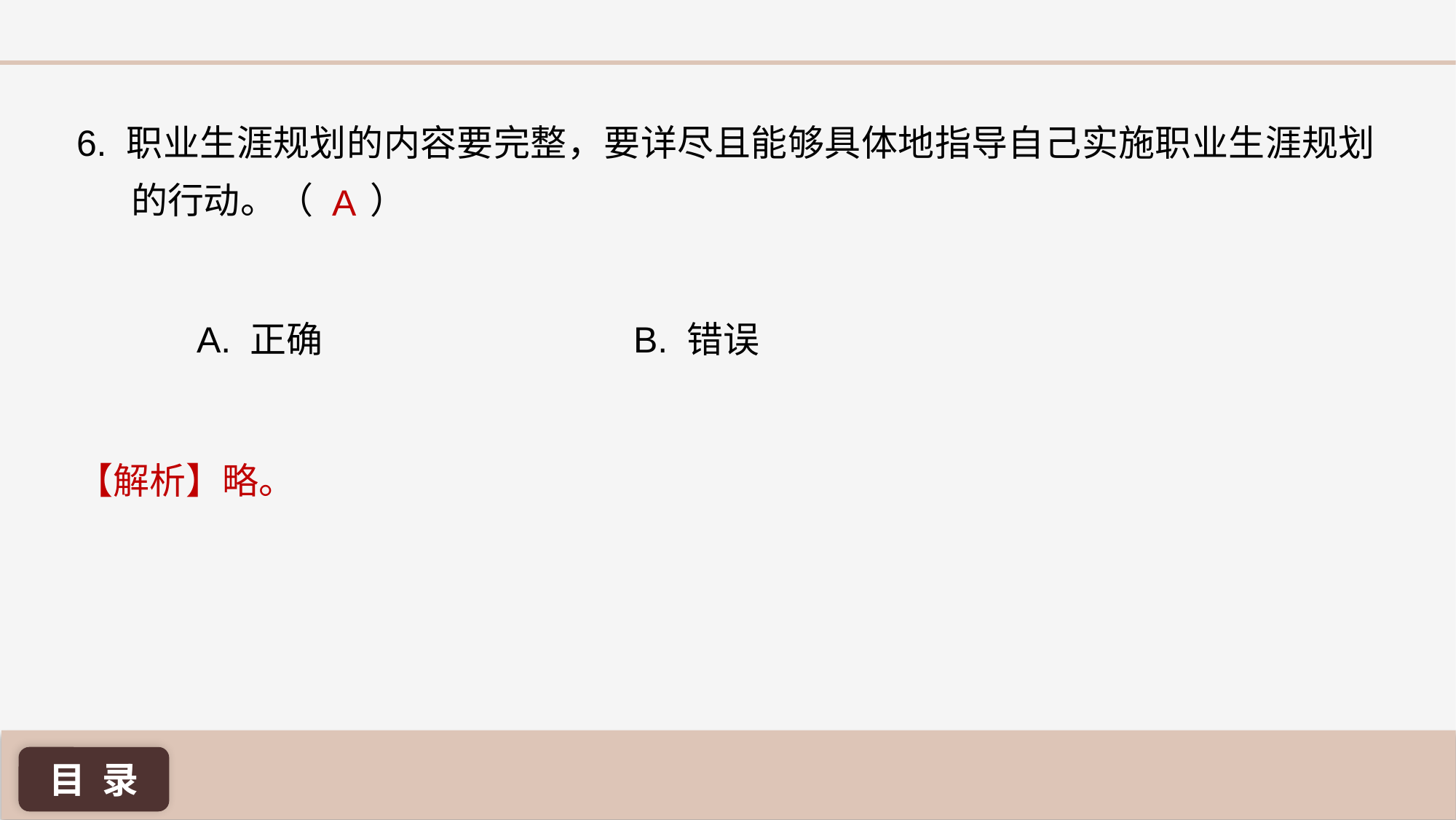

6. 职业生涯规划的内容要完整，要详尽且能够具体地指导自己实施职业生涯规划的行动。（       ）
A
A. 正确 			B. 错误
【解析】略。